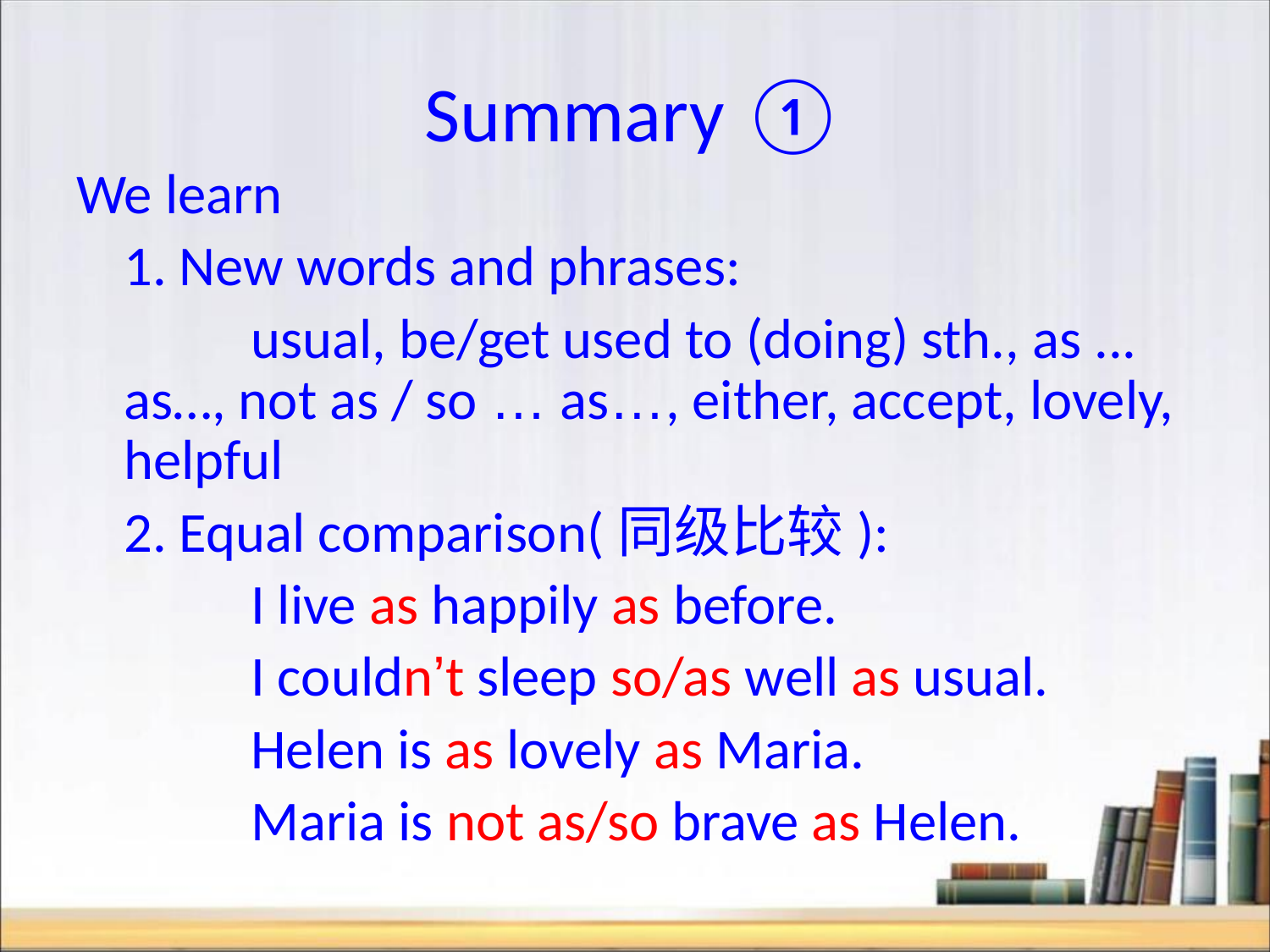

# Summary ①
We learn
	1. New words and phrases:
		usual, be/get used to (doing) sth., as ... as…, not as / so … as…, either, accept, lovely, helpful
	2. Equal comparison(同级比较):
		I live as happily as before.
		I couldn’t sleep so/as well as usual.
		Helen is as lovely as Maria.
		Maria is not as/so brave as Helen.